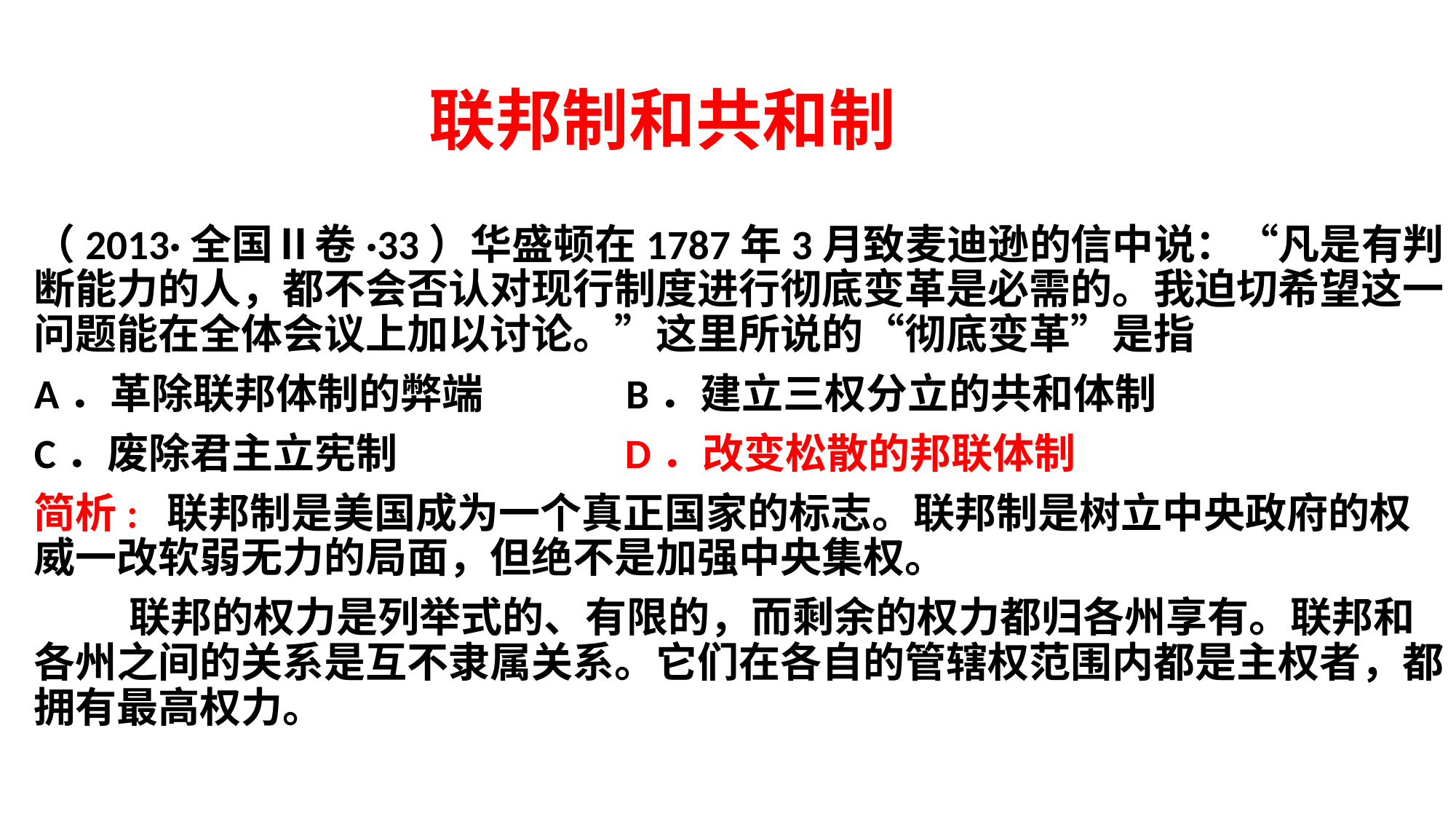

# 联邦制和共和制
（2013·全国Ⅱ卷·33）华盛顿在1787年3月致麦迪逊的信中说：“凡是有判断能力的人，都不会否认对现行制度进行彻底变革是必需的。我迫切希望这一问题能在全体会议上加以讨论。”这里所说的“彻底变革”是指
A．革除联邦体制的弊端              B．建立三权分立的共和体制
C．废除君主立宪制                       D．改变松散的邦联体制
简析:  联邦制是美国成为一个真正国家的标志。联邦制是树立中央政府的权威一改软弱无力的局面，但绝不是加强中央集权。
         联邦的权力是列举式的、有限的，而剩余的权力都归各州享有。联邦和各州之间的关系是互不隶属关系。它们在各自的管辖权范围内都是主权者，都拥有最高权力。